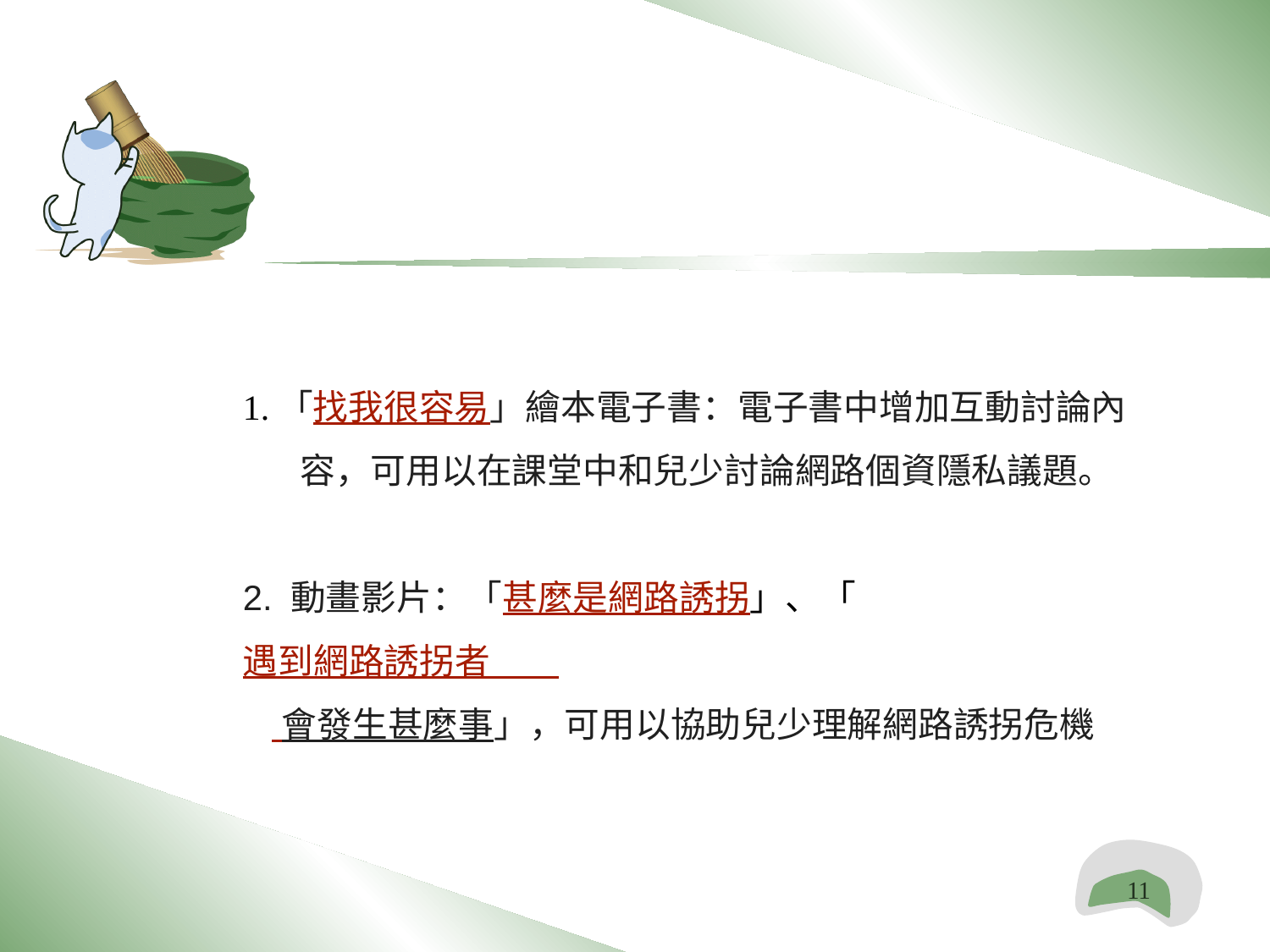

1.「找我很容易」繪本電子書：電子書中增加互動討論內
     容，可用以在課堂中和兒少討論網路個資隱私議題。

2. 動畫影片：「甚麼是網路誘拐」、「遇到網路誘拐者
    會發生甚麼事」，可用以協助兒少理解網路誘拐危機

 11